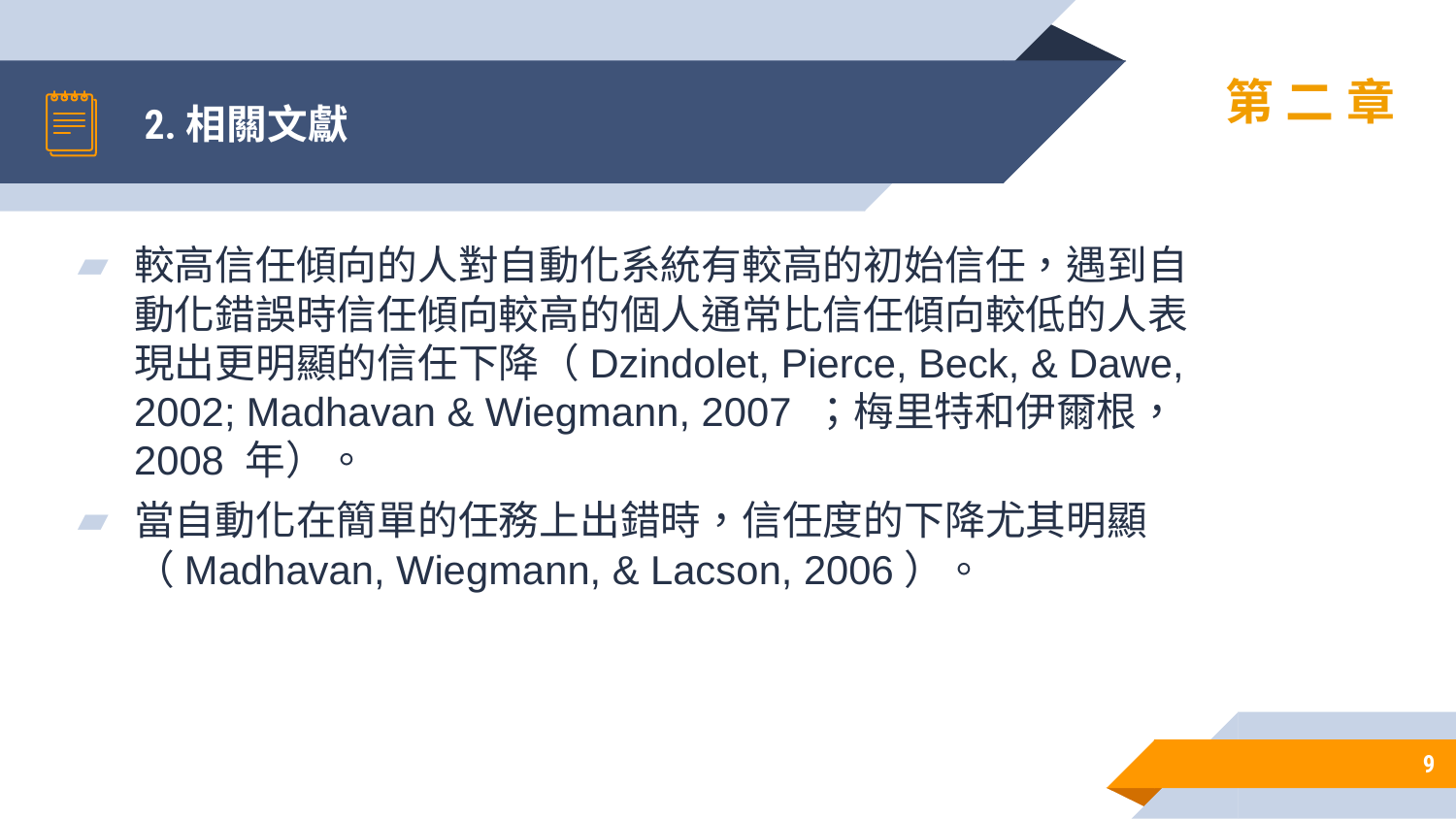

# 2.相關文獻
第二章

較高信任傾向的人對自動化系統有較高的初始信任，遇到自動化錯誤時信任傾向較高的個人通常比信任傾向較低的人表現出更明顯的信任下降（Dzindolet, Pierce, Beck, & Dawe, 2002; Madhavan & Wiegmann, 2007 ；梅里特和伊爾根，2008 年）。
當自動化在簡單的任務上出錯時，信任度的下降尤其明顯（Madhavan, Wiegmann, & Lacson, 2006）。

9